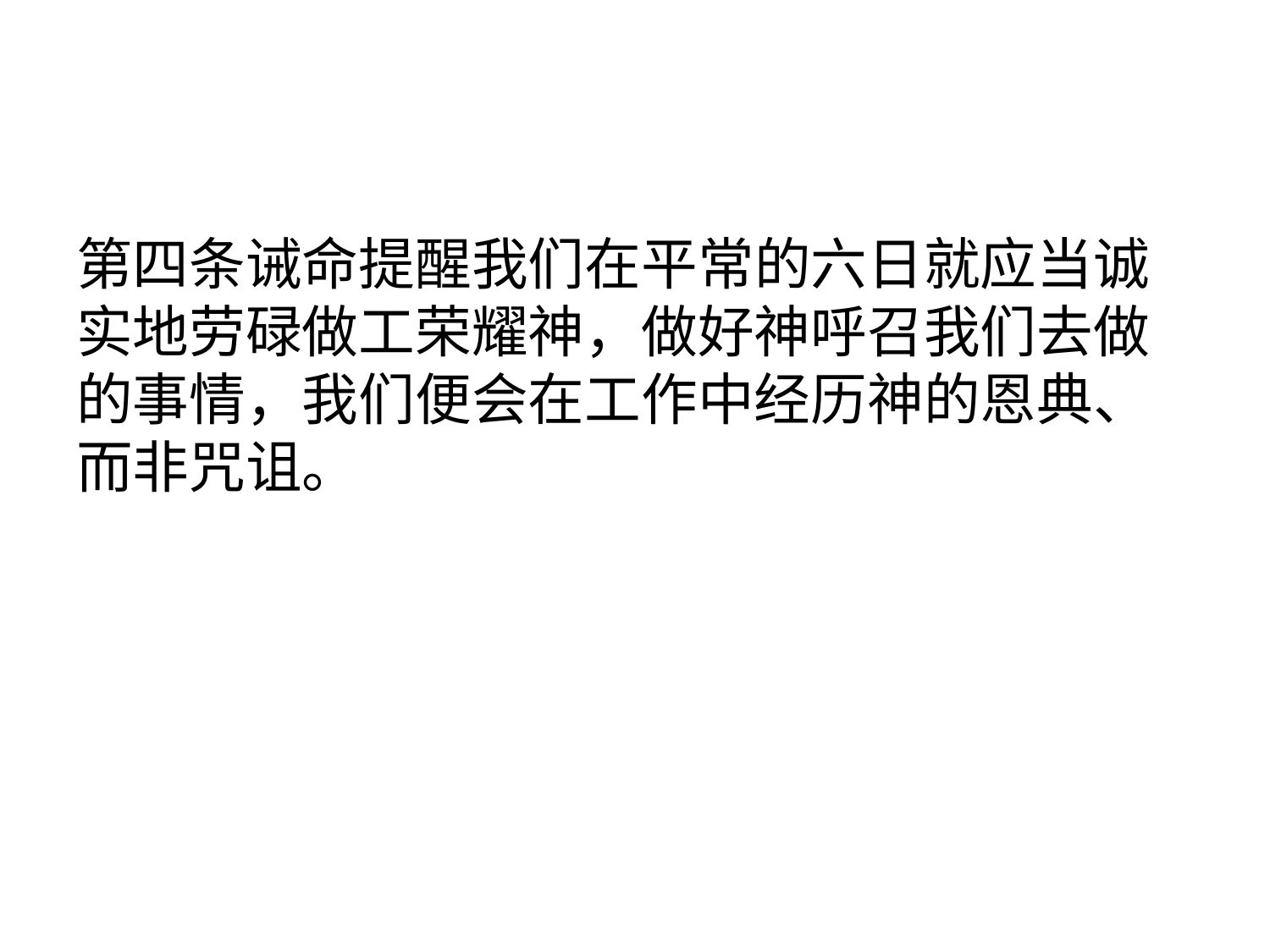

#
第四条诫命提醒我们在平常的六日就应当诚实地劳碌做工荣耀神，做好神呼召我们去做的事情，我们便会在工作中经历神的恩典、而非咒诅。